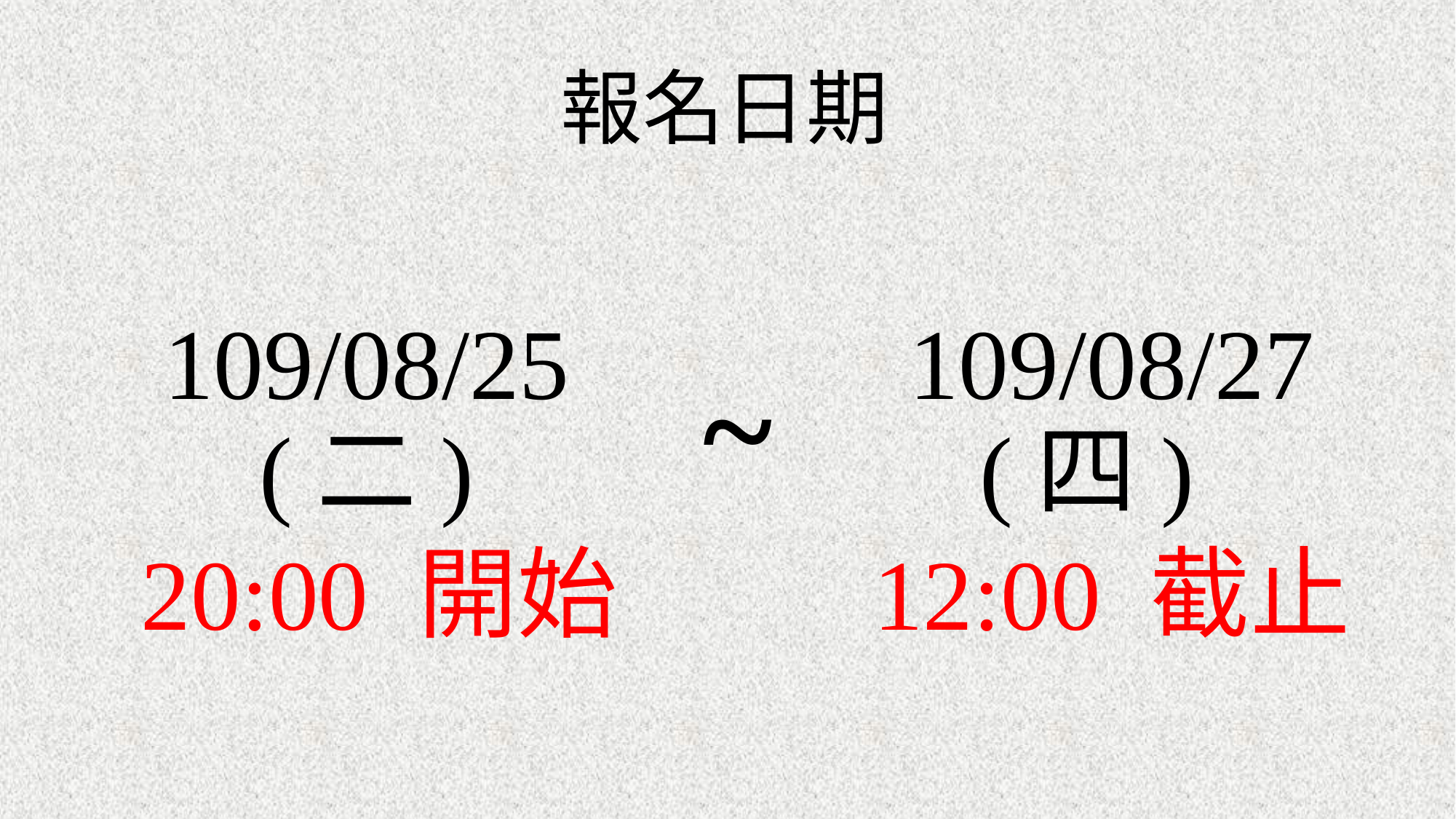

# 報名日期
109/08/25 (二)
 20:00 開始
109/08/27 (四)
12:00 截止
~